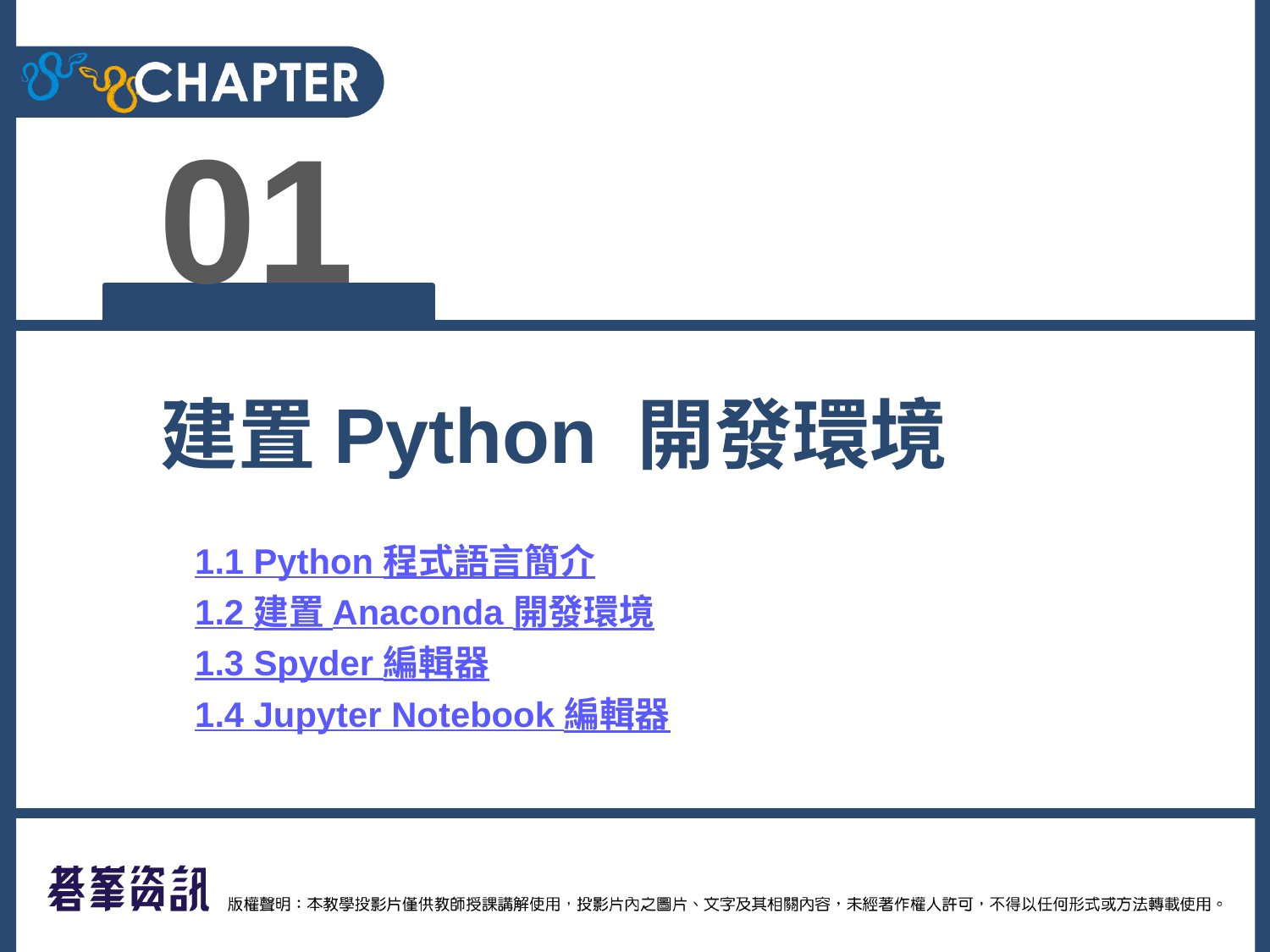

01
建置Python 開發環境
1.1 Python 程式語言簡介
1.2 建置 Anaconda 開發環境
1.3 Spyder 編輯器
1.4 Jupyter Notebook 編輯器